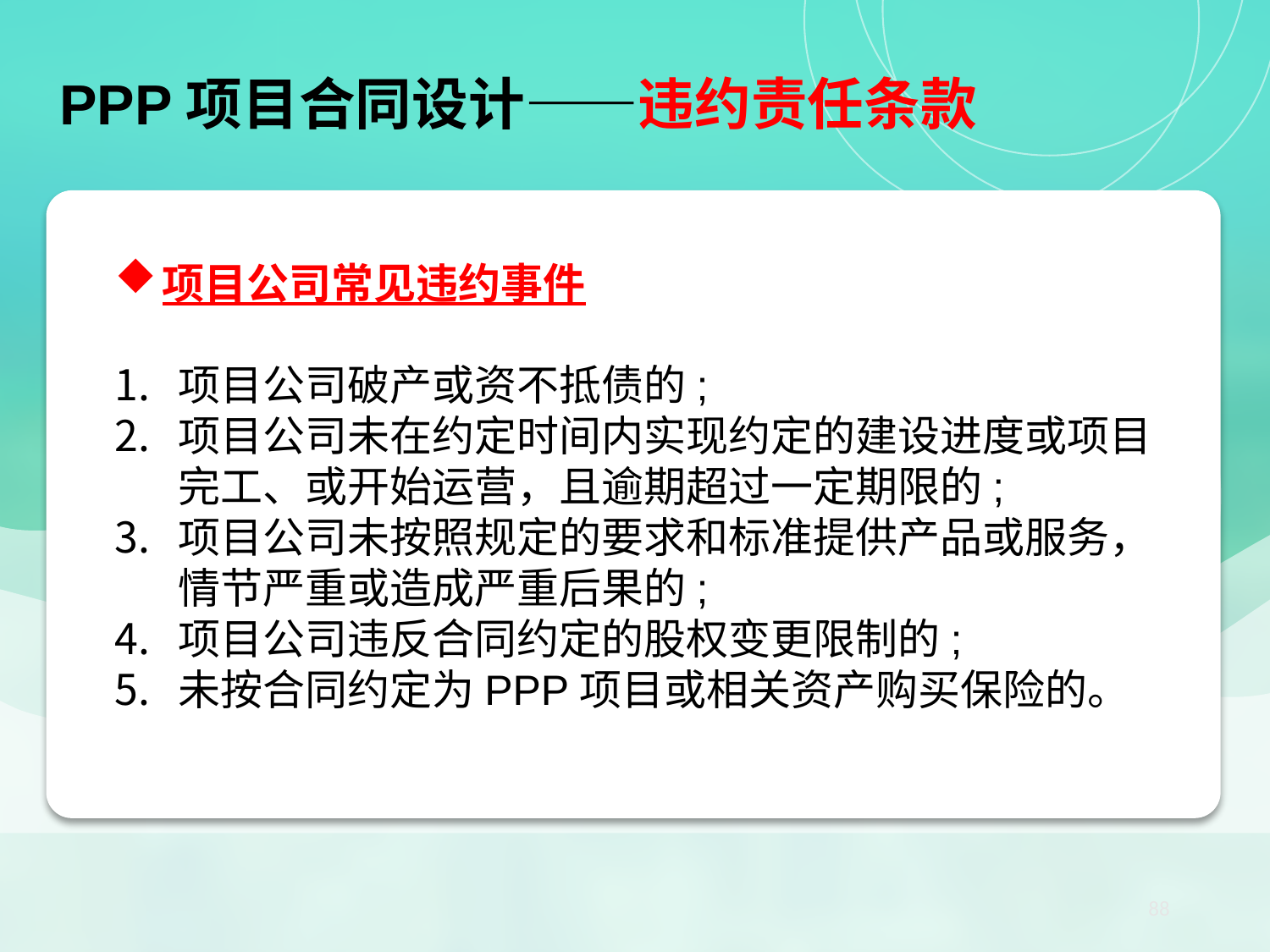

PPP项目合同设计——违约责任条款
【小结】PPP项目核心法律关系：项目合同

项目公司常见违约事件

项目公司破产或资不抵债的;
项目公司未在约定时间内实现约定的建设进度或项目完工、或开始运营，且逾期超过一定期限的;
项目公司未按照规定的要求和标准提供产品或服务，情节严重或造成严重后果的;
项目公司违反合同约定的股权变更限制的;
未按合同约定为PPP项目或相关资产购买保险的。

88